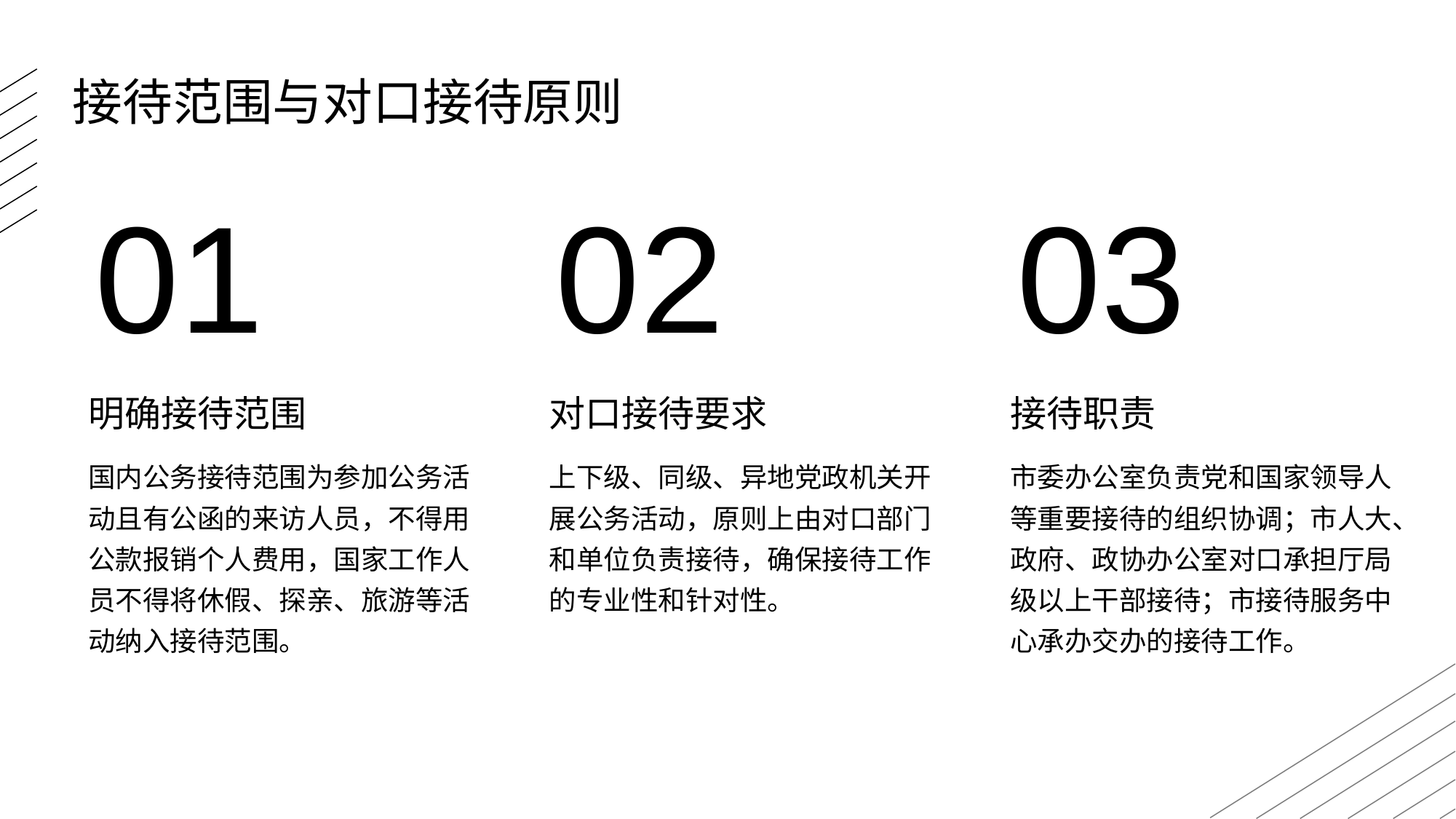

接待范围与对口接待原则
01
02
03
明确接待范围
对口接待要求
接待职责
国内公务接待范围为参加公务活动且有公函的来访人员，不得用公款报销个人费用，国家工作人员不得将休假、探亲、旅游等活动纳入接待范围。
上下级、同级、异地党政机关开展公务活动，原则上由对口部门和单位负责接待，确保接待工作的专业性和针对性。
市委办公室负责党和国家领导人等重要接待的组织协调；市人大、政府、政协办公室对口承担厅局级以上干部接待；市接待服务中心承办交办的接待工作。